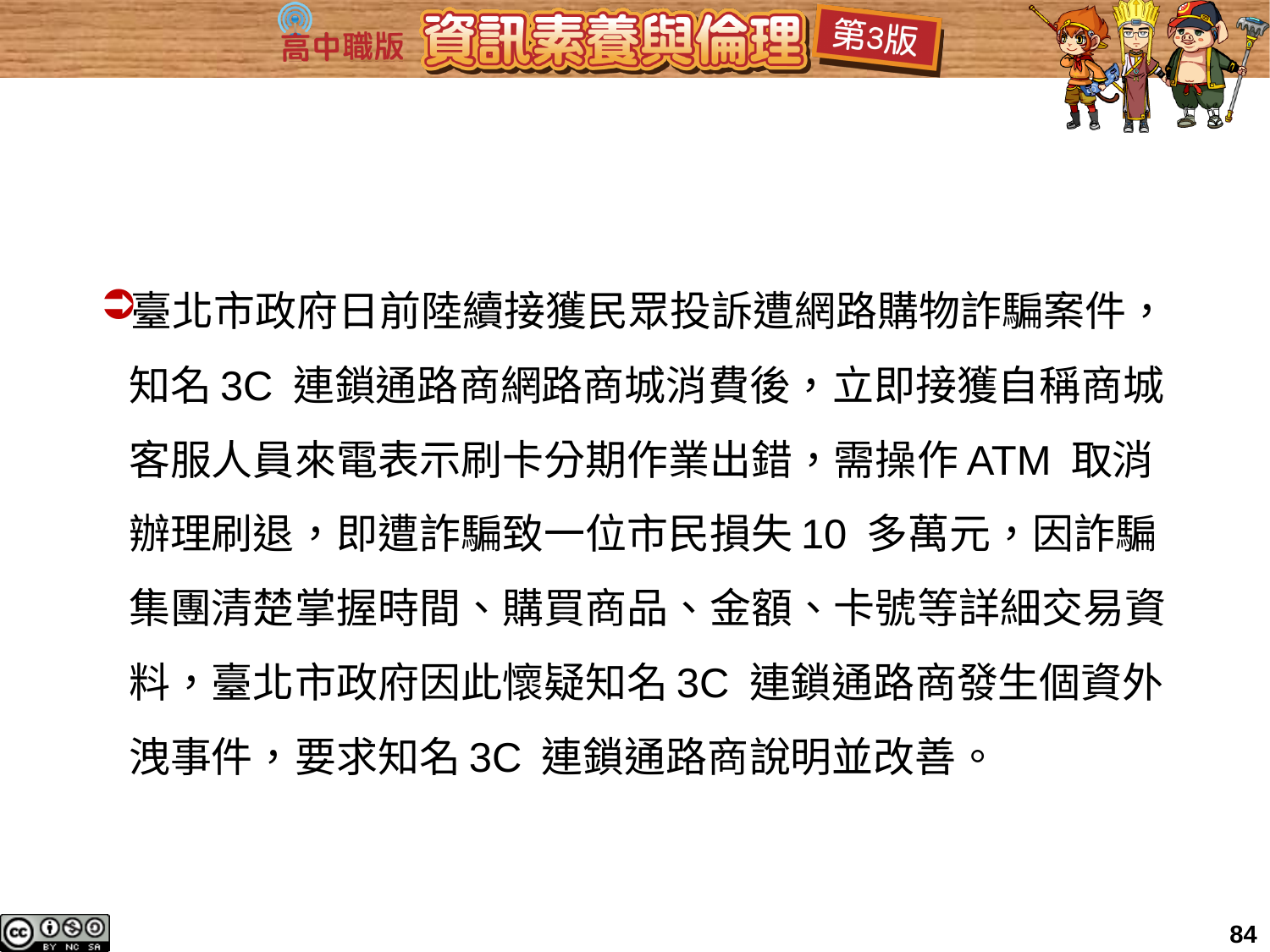

#
臺北市政府日前陸續接獲民眾投訴遭網路購物詐騙案件，知名3C 連鎖通路商網路商城消費後，立即接獲自稱商城客服人員來電表示刷卡分期作業出錯，需操作ATM 取消辦理刷退，即遭詐騙致一位市民損失10 多萬元，因詐騙集團清楚掌握時間、購買商品、金額、卡號等詳細交易資料，臺北市政府因此懷疑知名3C 連鎖通路商發生個資外洩事件，要求知名3C 連鎖通路商說明並改善。

84